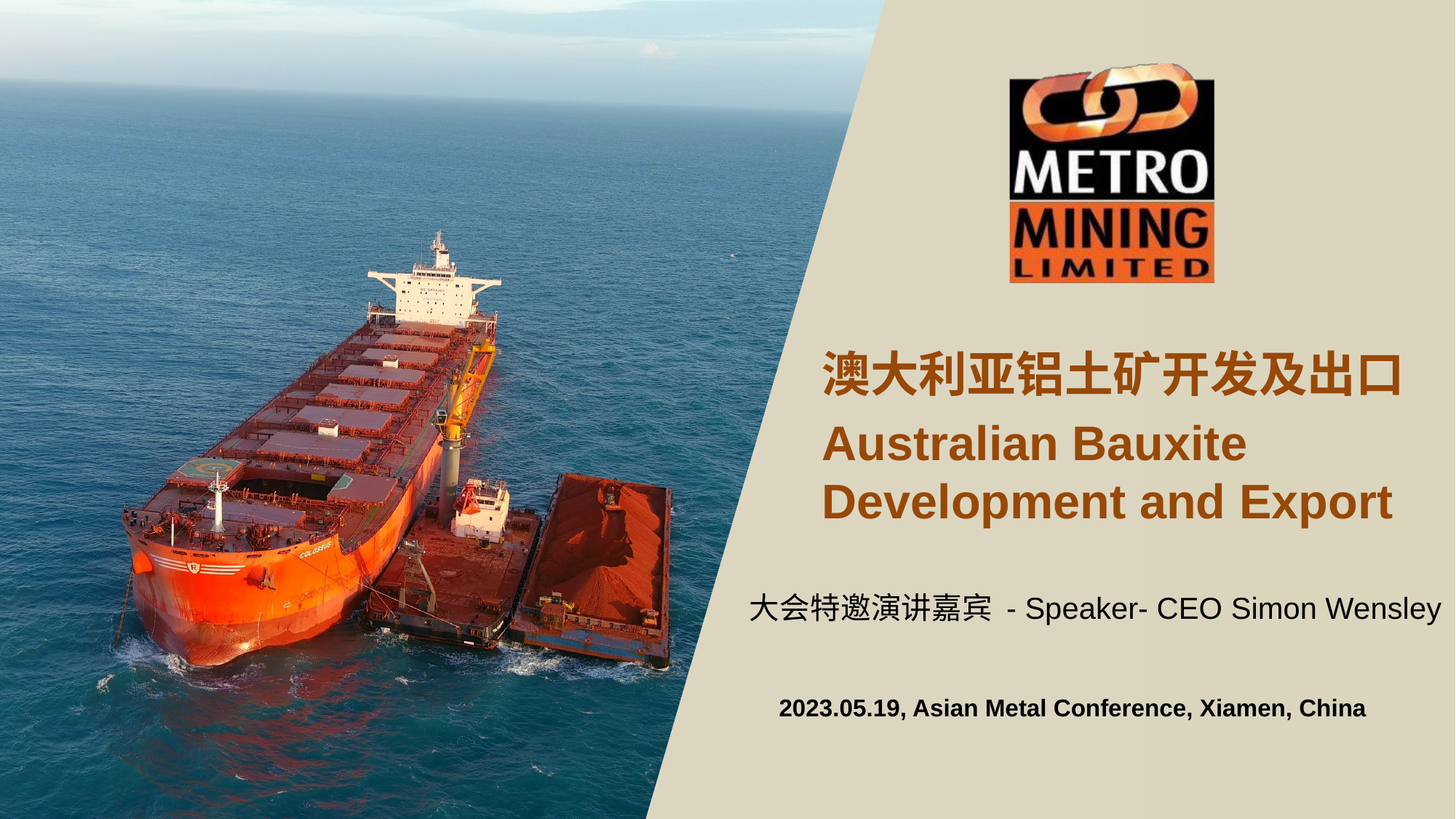

澳大利亚铝土矿开发及出口
Australian Bauxite Development and Export

大会特邀演讲嘉宾 - Speaker- CEO Simon Wensley
2023.05.19, Asian Metal Conference, Xiamen, China